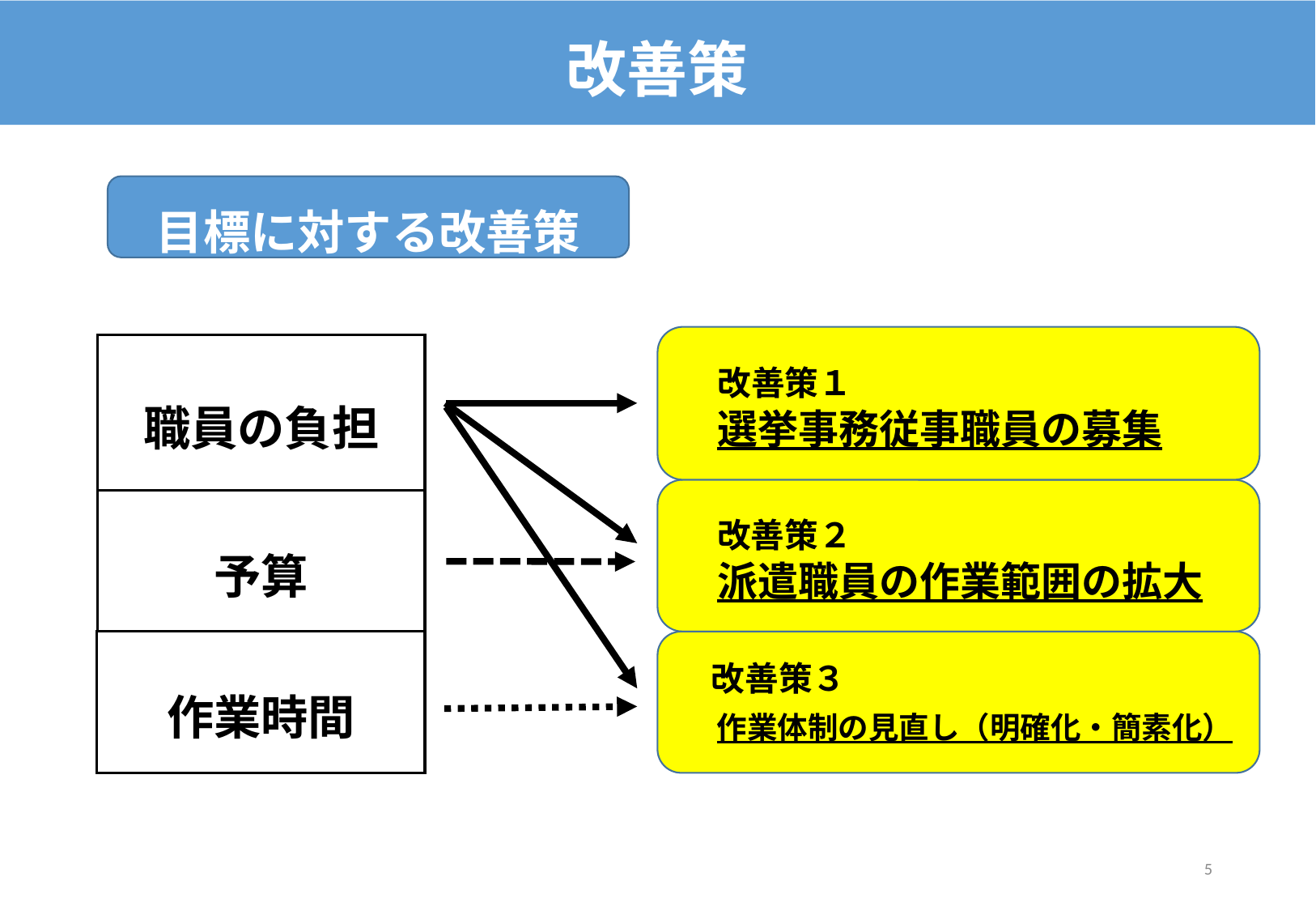

#
改善策
目標に対する改善策
　改善策１
　選挙事務従事職員の募集
職員の負担
　改善策２
　派遣職員の作業範囲の拡大
予算
作業時間
    改善策３
　作業体制の見直し（明確化・簡素化）

5